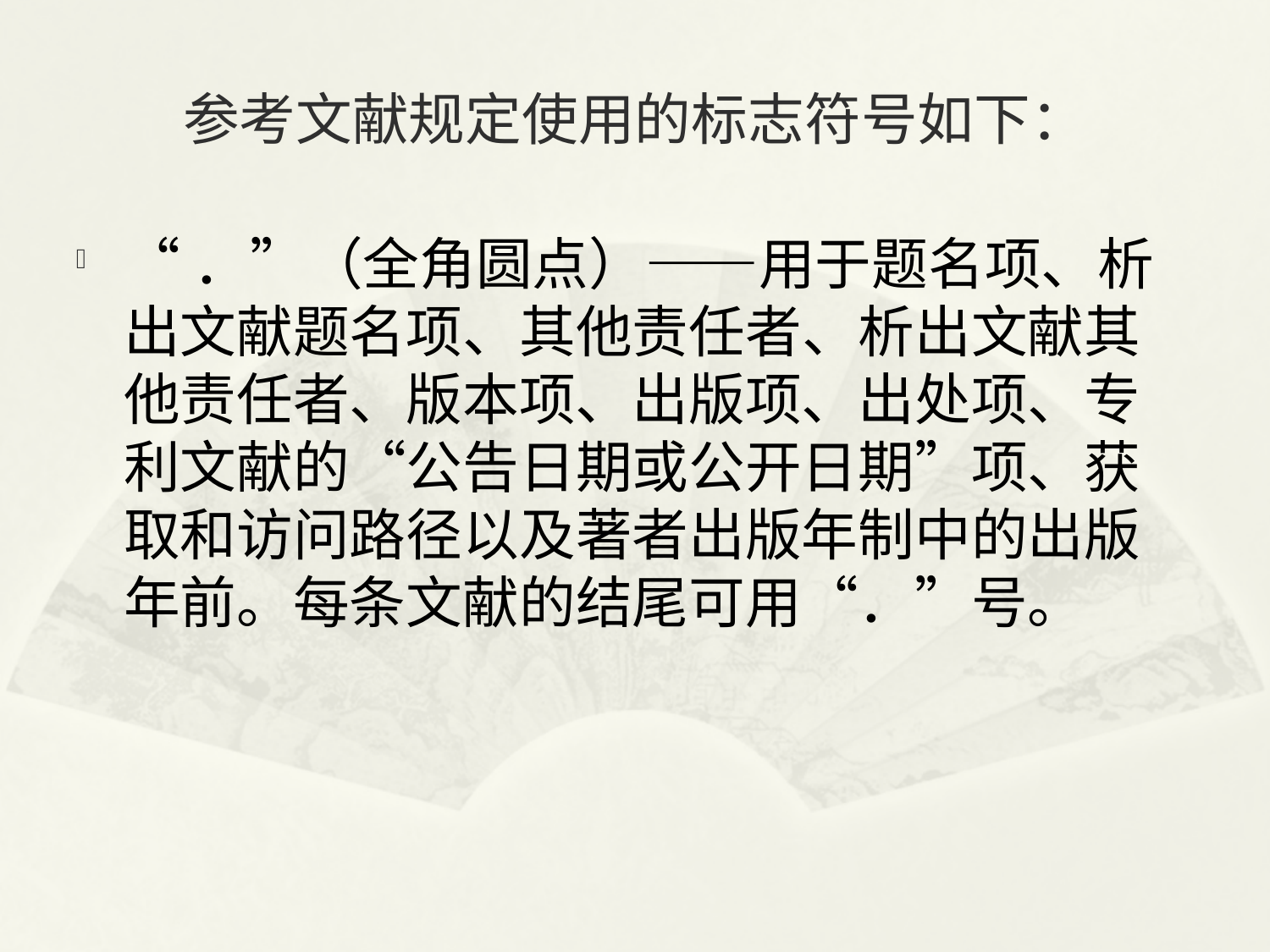

# 参考文献规定使用的标志符号如下：
“．”（全角圆点）——用于题名项、析出文献题名项、其他责任者、析出文献其他责任者、版本项、出版项、出处项、专利文献的“公告日期或公开日期”项、获取和访问路径以及著者出版年制中的出版年前。每条文献的结尾可用“．”号。